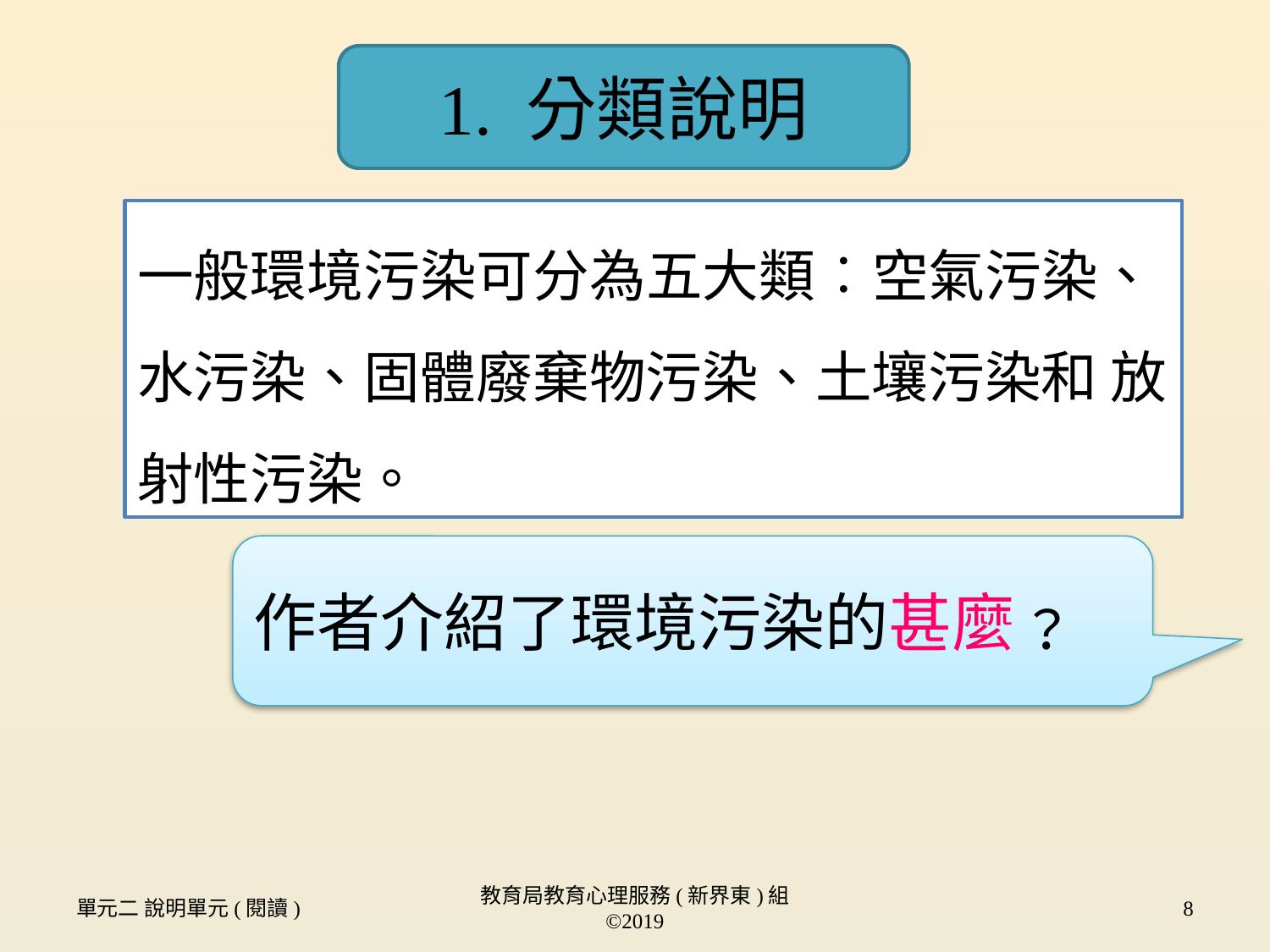

1. 分類說明
一般環境污染可分為五大類︰空氣污染、水污染、固體廢棄物污染、土壤污染和 放射性污染。
作者介紹了環境污染的甚麼﹖
單元二 說明單元(閱讀)
教育局教育心理服務(新界東)組 ©2019
8